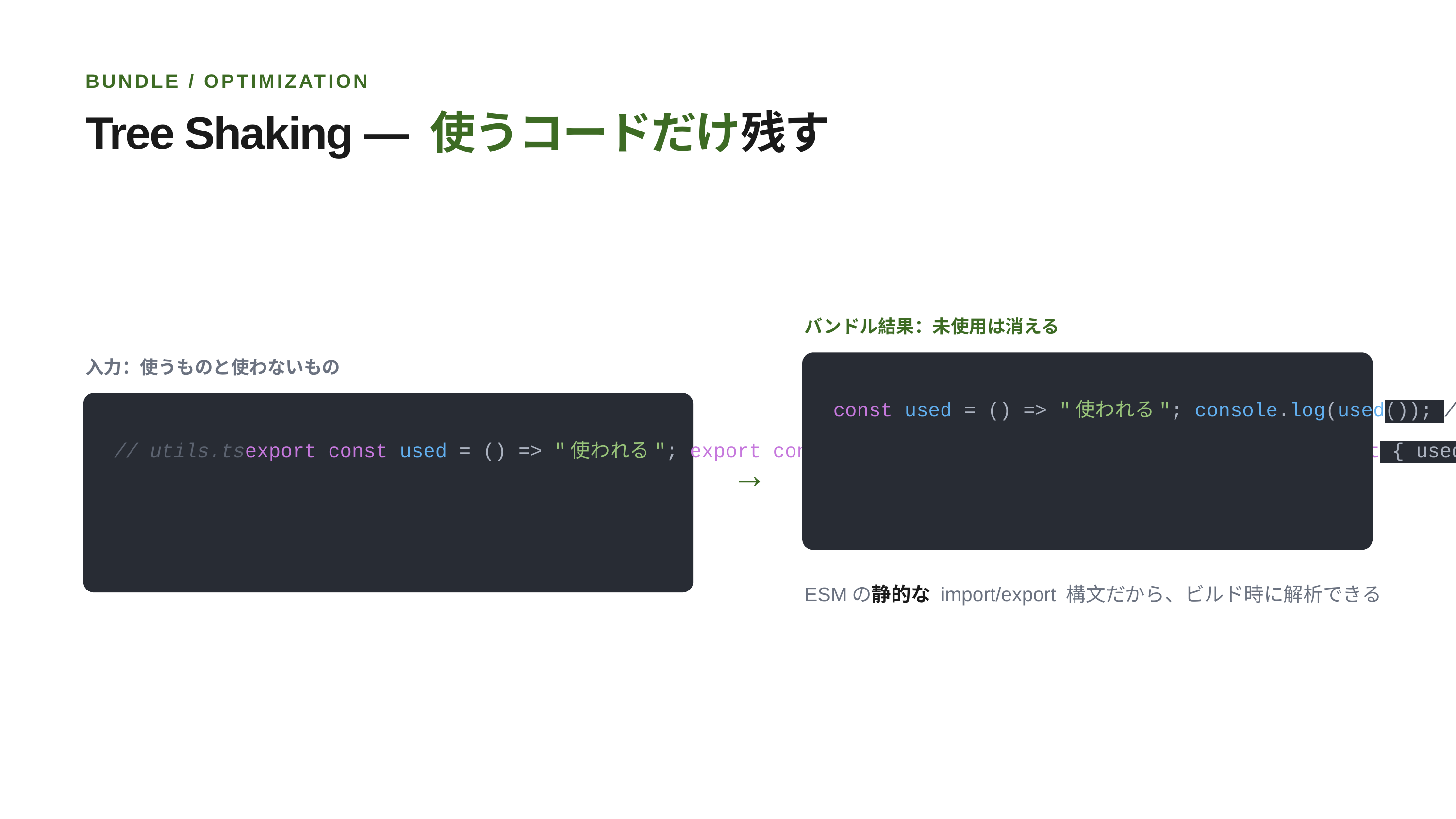

BUNDLE / OPTIMIZATION
Tree Shaking ― 使うコードだけ残す
バンドル結果：未使用は消える

入力：使うものと使わないもの
const used = () => "使われる"; console.log(used()); // unused は含まれない

// utils.tsexport const used = () => "使われる"; export const unused = () => "使われない"; // index.tsimport { used } from './utils';
→
ESMの静的な import/export 構文だから、ビルド時に解析できる